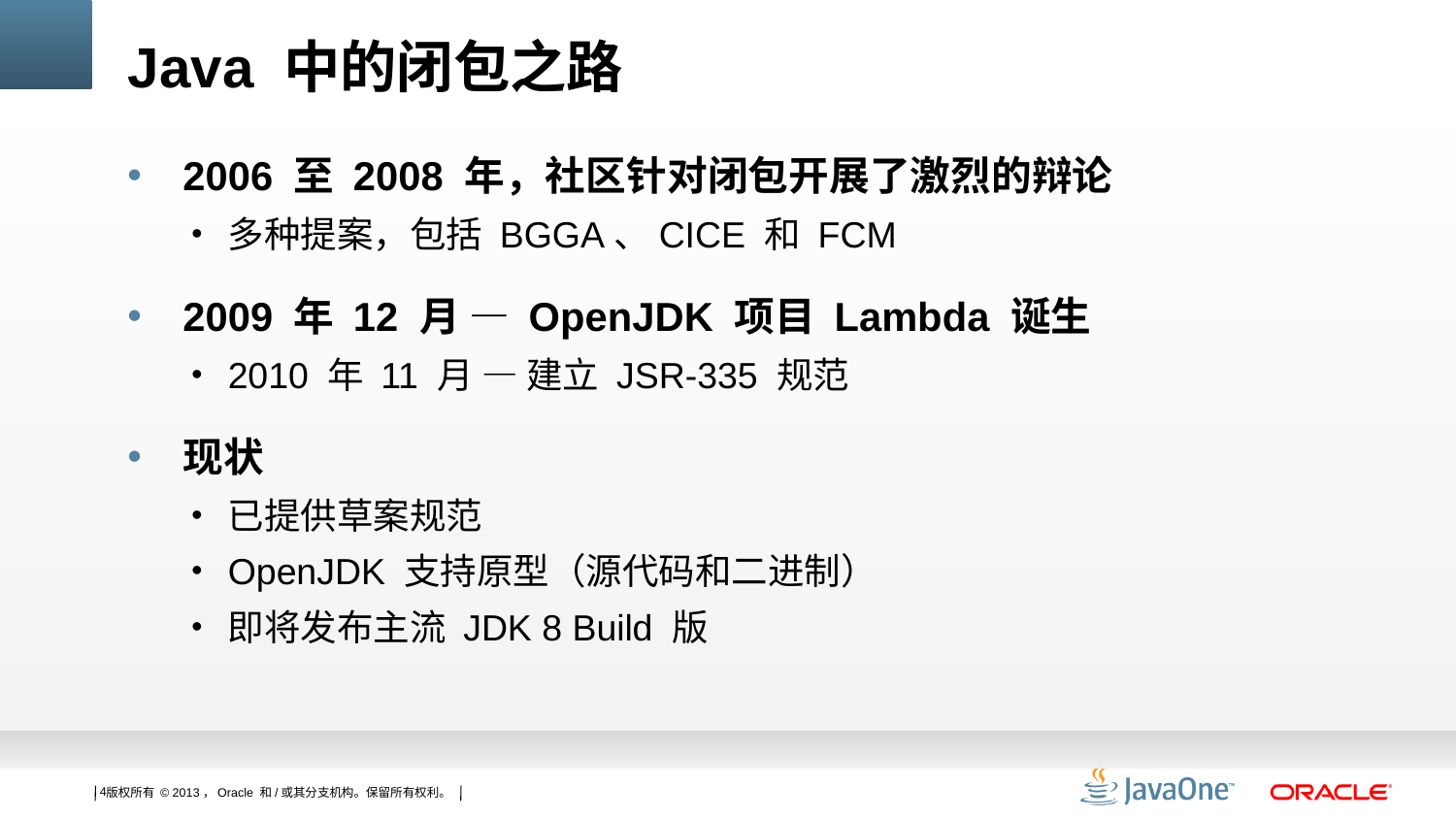

# Java 中的闭包之路

2006 至 2008 年，社区针对闭包开展了激烈的辩论
多种提案，包括 BGGA、CICE 和 FCM
2009 年 12 月 — OpenJDK 项目 Lambda 诞生
2010 年 11 月 — 建立 JSR-335 规范
现状
已提供草案规范
OpenJDK 支持原型（源代码和二进制）
即将发布主流 JDK 8 Build 版